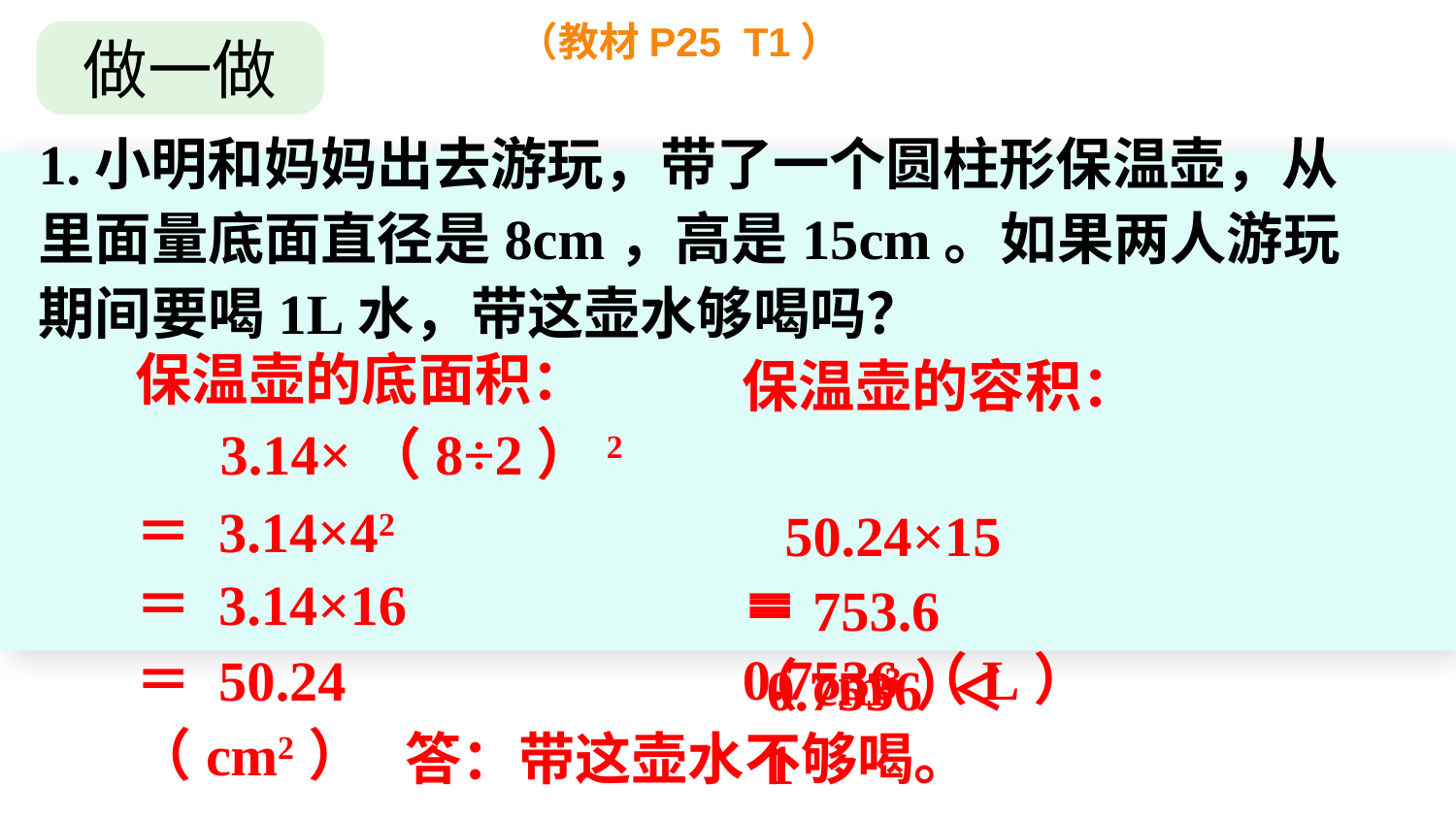

（教材P25  T1）
做一做
1.小明和妈妈出去游玩，带了一个圆柱形保温壶，从里面量底面直径是8cm，高是15cm。如果两人游玩期间要喝1L水，带这壶水够喝吗？
保温壶的底面积：
      3.14×（8÷2）2
保温壶的容积：
   50.24×15
＝753.6 （cm³）
www.youyi100.com
＝ 3.14×42
＝ 3.14×16
＝0.7536（L）
＝ 50.24 （cm2）
0.7536 ＜ 1
  答：带这壶水不够喝。